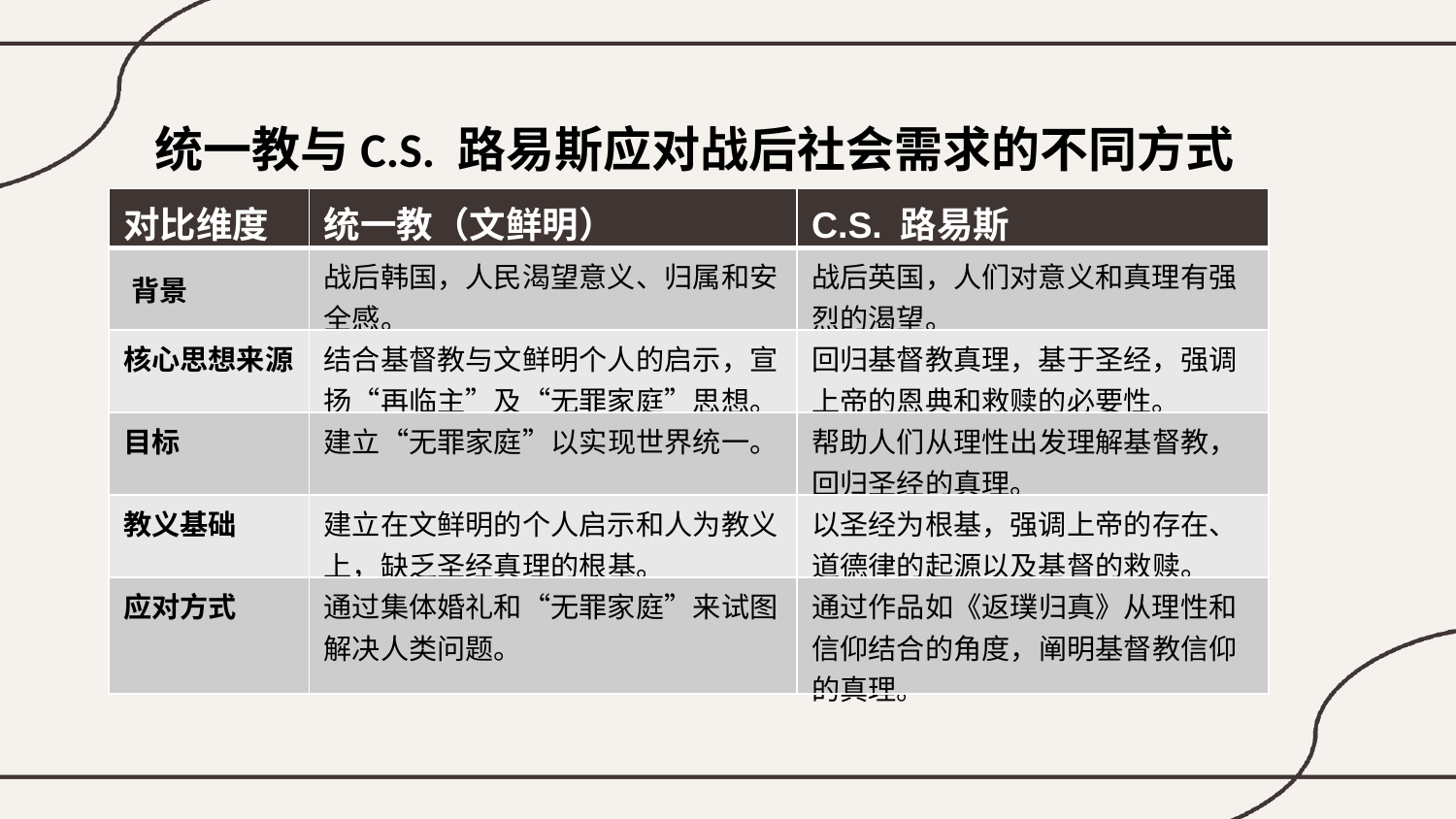

统一教与C.S. 路易斯应对战后社会需求的不同方式
| 对比维度 | 统一教（文鲜明） | C.S. 路易斯 |
| --- | --- | --- |
| 背景 | 战后韩国，人民渴望意义、归属和安全感。 | 战后英国，人们对意义和真理有强烈的渴望。 |
| 核心思想来源 | 结合基督教与文鲜明个人的启示，宣扬“再临主”及“无罪家庭”思想。 | 回归基督教真理，基于圣经，强调上帝的恩典和救赎的必要性。 |
| 目标 | 建立“无罪家庭”以实现世界统一。 | 帮助人们从理性出发理解基督教，回归圣经的真理。 |
| 教义基础 | 建立在文鲜明的个人启示和人为教义上，缺乏圣经真理的根基。 | 以圣经为根基，强调上帝的存在、道德律的起源以及基督的救赎。 |
| 应对方式 | 通过集体婚礼和“无罪家庭”来试图解决人类问题。 | 通过作品如《返璞归真》从理性和信仰结合的角度，阐明基督教信仰的真理。 |